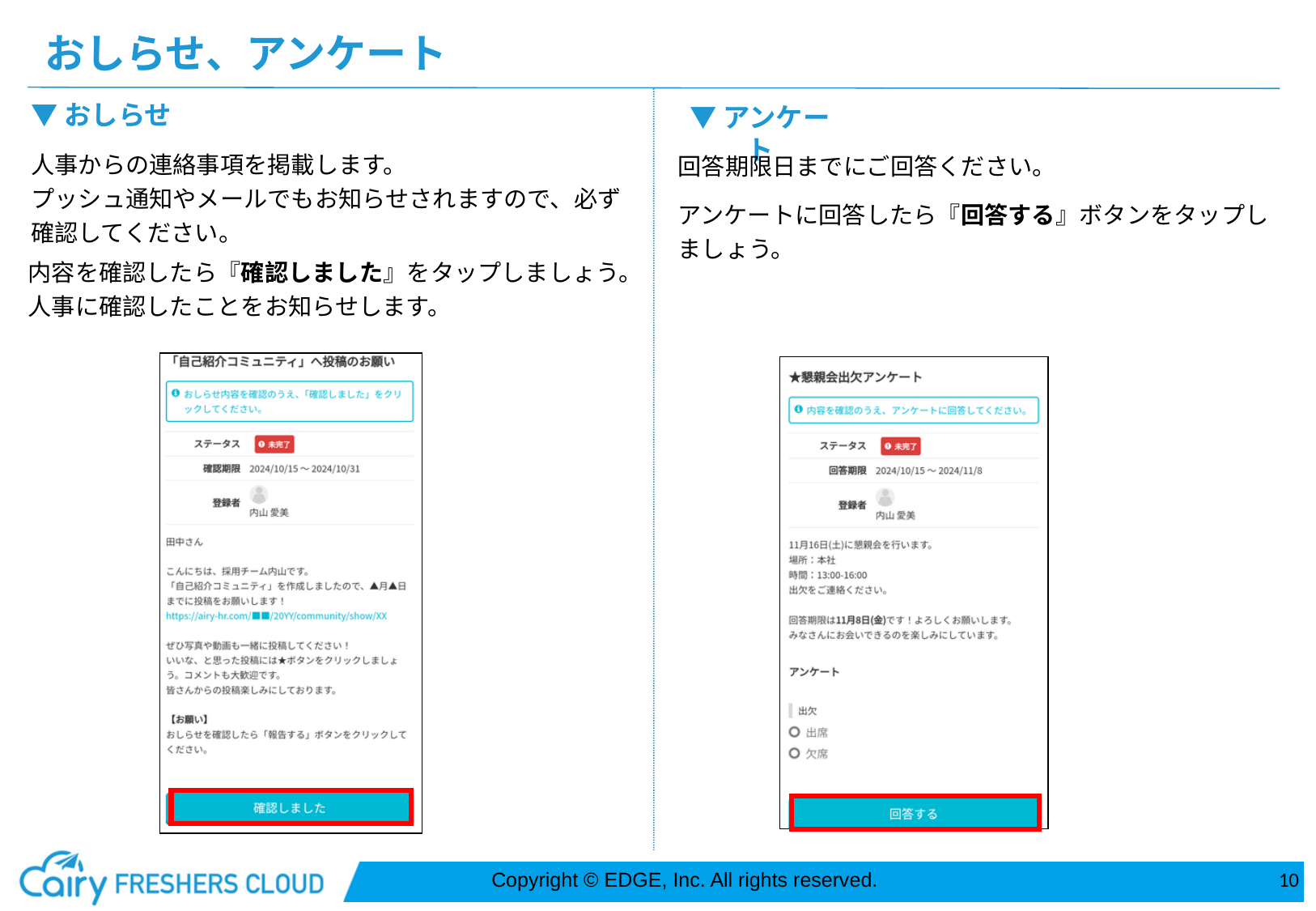

おしらせ、アンケート

▼おしらせ
▼アンケート
人事からの連絡事項を掲載します。
プッシュ通知やメールでもお知らせされますので、必ず確認してください。
回答期限日までにご回答ください。
アンケートに回答したら『回答する』ボタンをタップしましょう。
内容を確認したら『確認しました』をタップしましょう。人事に確認したことをお知らせします。

10

Copyright © EDGE, Inc. All rights reserved.